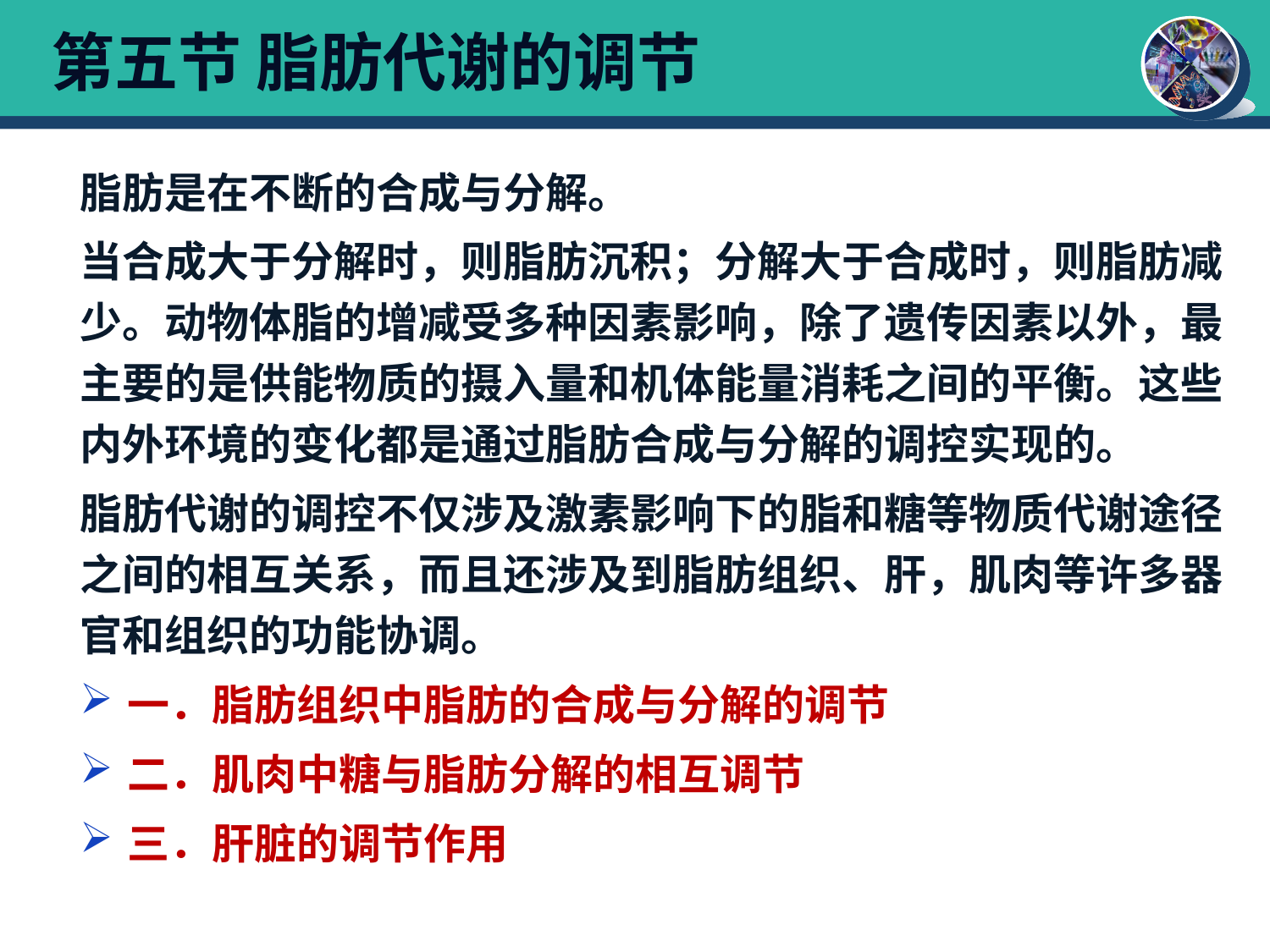

# 第五节 脂肪代谢的调节
脂肪是在不断的合成与分解。
当合成大于分解时，则脂肪沉积；分解大于合成时，则脂肪减少。动物体脂的增减受多种因素影响，除了遗传因素以外，最主要的是供能物质的摄入量和机体能量消耗之间的平衡。这些内外环境的变化都是通过脂肪合成与分解的调控实现的。
脂肪代谢的调控不仅涉及激素影响下的脂和糖等物质代谢途径之间的相互关系，而且还涉及到脂肪组织、肝，肌肉等许多器官和组织的功能协调。
一．脂肪组织中脂肪的合成与分解的调节
二．肌肉中糖与脂肪分解的相互调节
三．肝脏的调节作用